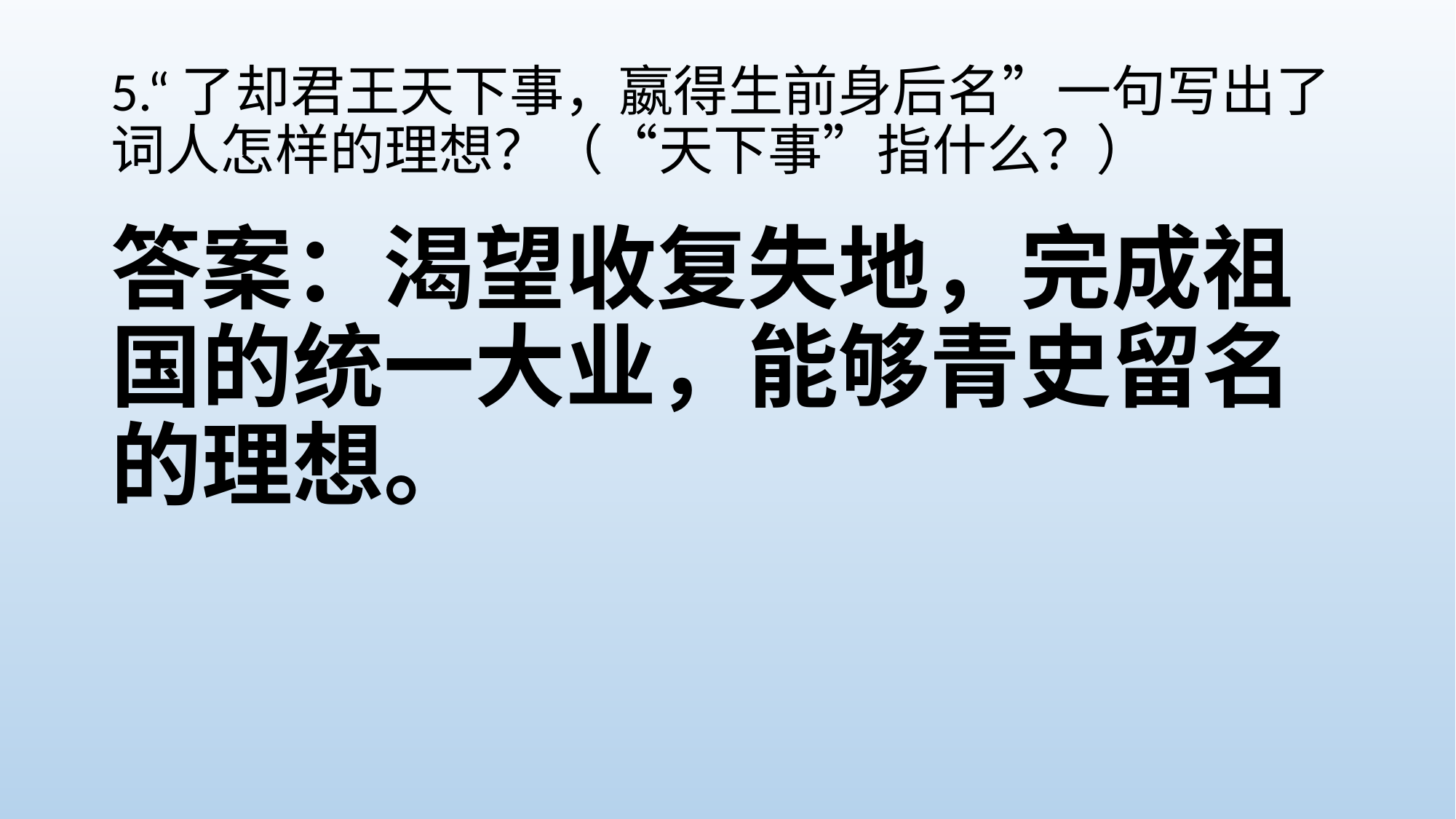

# 5.“了却君王天下事，嬴得生前身后名”一句写出了词人怎样的理想？（“天下事”指什么？）
答案：渴望收复失地，完成祖国的统一大业，能够青史留名的理想。